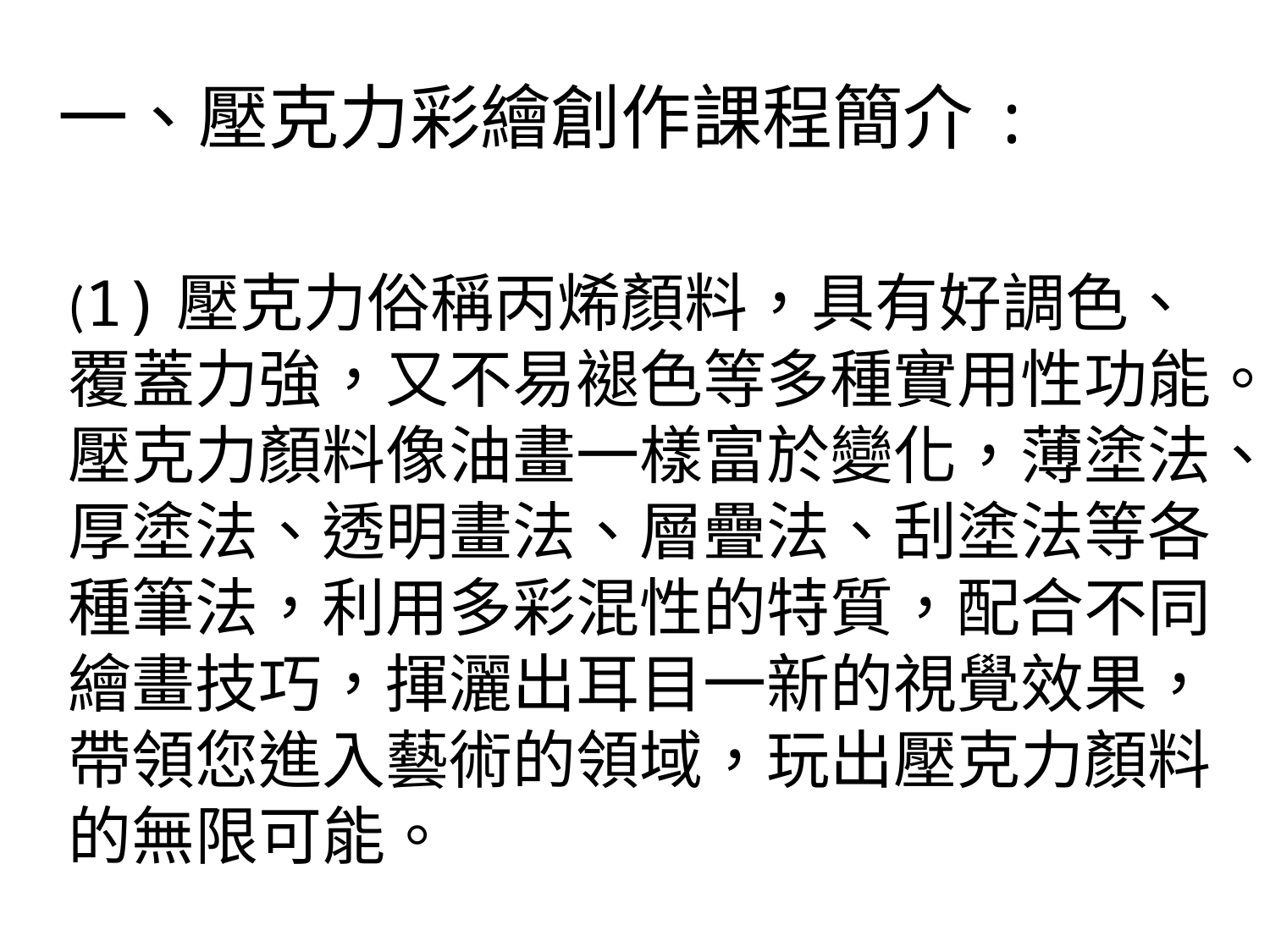

# 一、壓克力彩繪創作課程簡介:

(1)壓克力俗稱丙烯顏料，具有好調色、覆蓋力強，又不易褪色等多種實用性功能。壓克力顏料像油畫一樣富於變化，薄塗法、厚塗法、透明畫法、層疊法、刮塗法等各種筆法，利用多彩混性的特質，配合不同繪畫技巧，揮灑出耳目一新的視覺效果，帶領您進入藝術的領域，玩出壓克力顏料的無限可能。